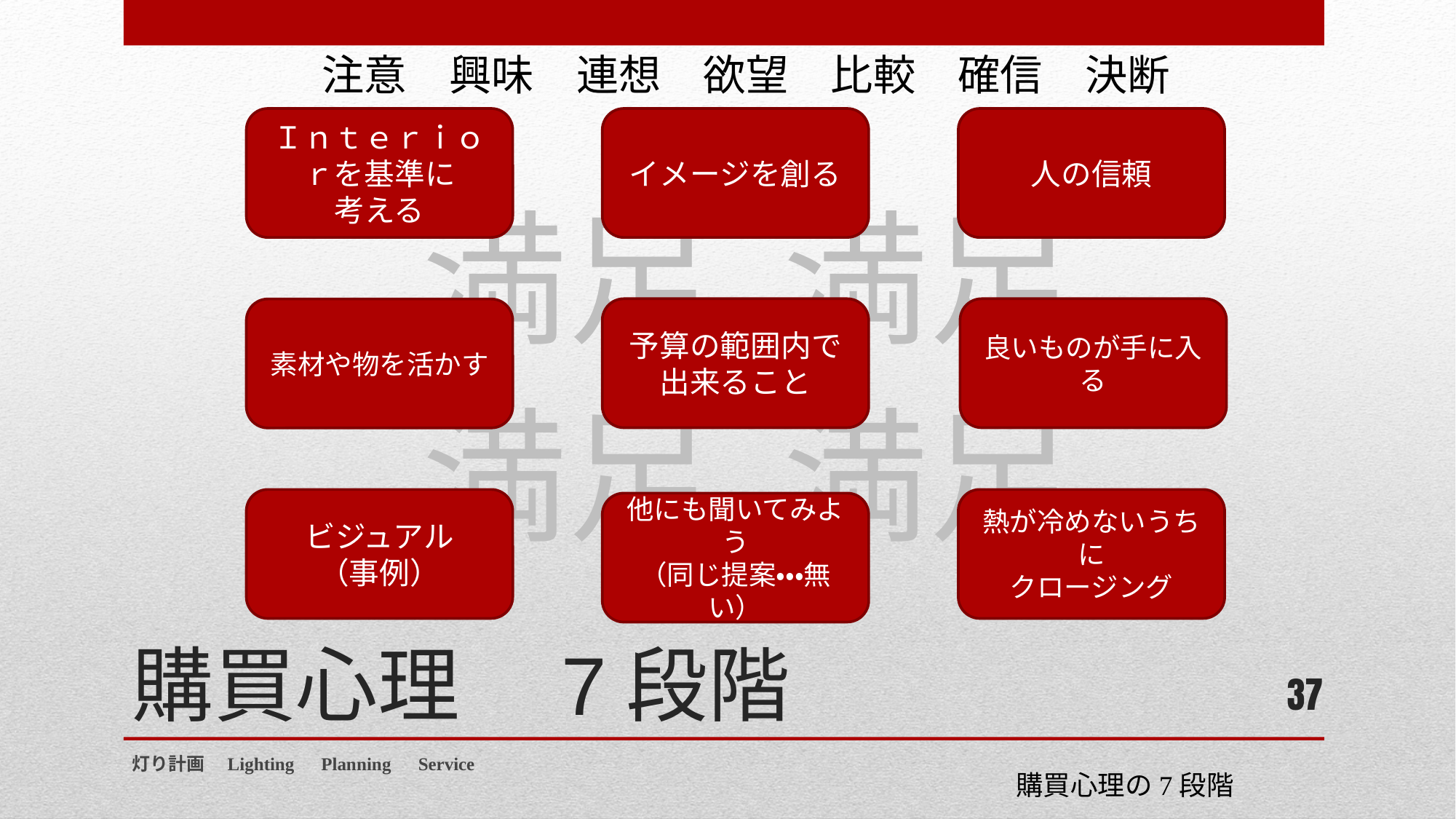

注意　興味　連想　欲望　比較　確信　決断
Ｉｎｔｅｒｉｏｒを基準に
考える
イメージを創る
人の信頼
満足
満足
予算の範囲内で
出来ること
良いものが手に入る
素材や物を活かす
満足
満足
ビジュアル
（事例）
熱が冷めないうちに
クロージング
他にも聞いてみよう
（同じ提案・・・無い）
# 購買心理　7段階
37
灯り計画　Lighting　Planning　Service
購買心理の7段階